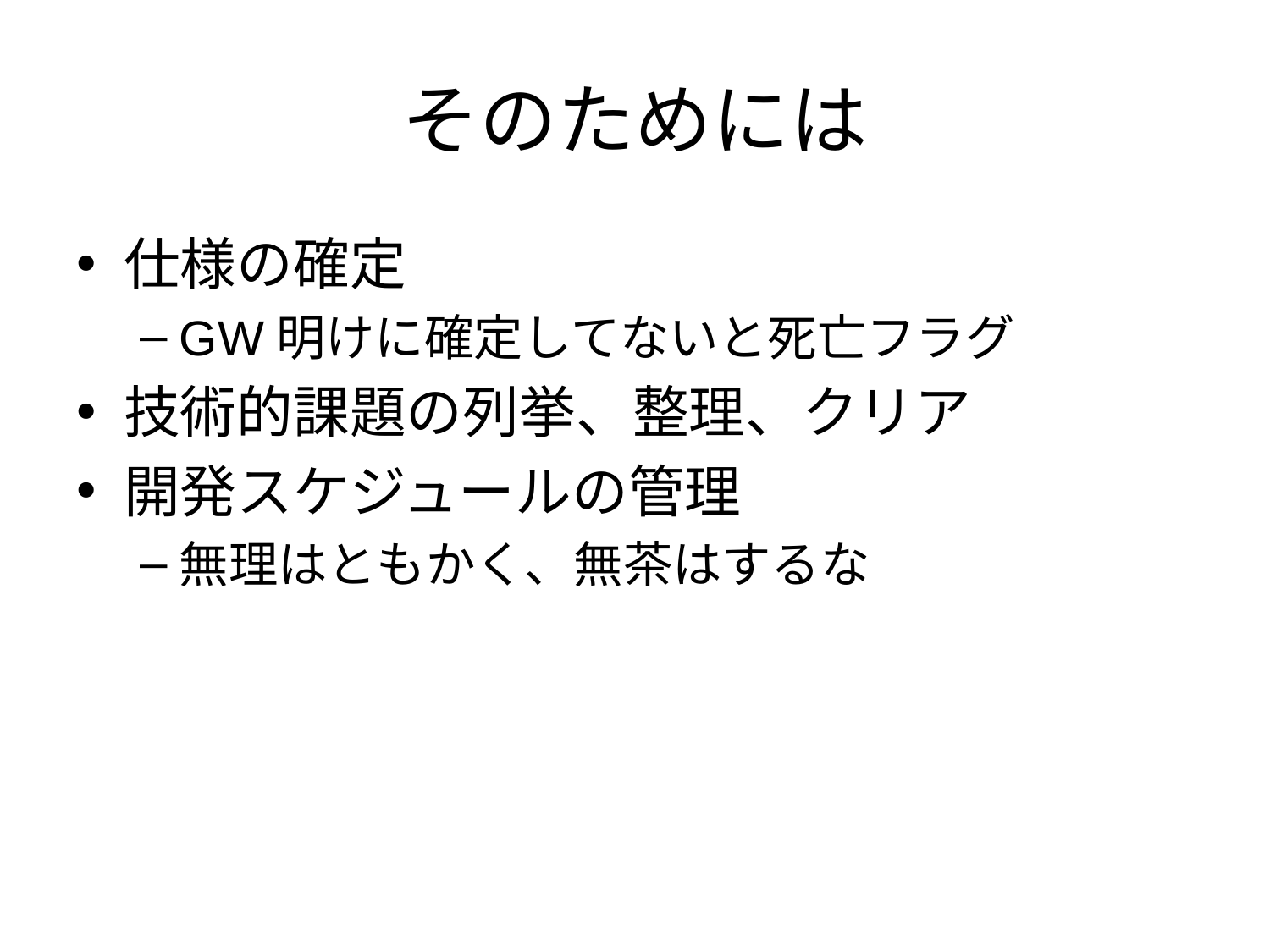

# そのためには
仕様の確定
GW明けに確定してないと死亡フラグ
技術的課題の列挙、整理、クリア
開発スケジュールの管理
無理はともかく、無茶はするな